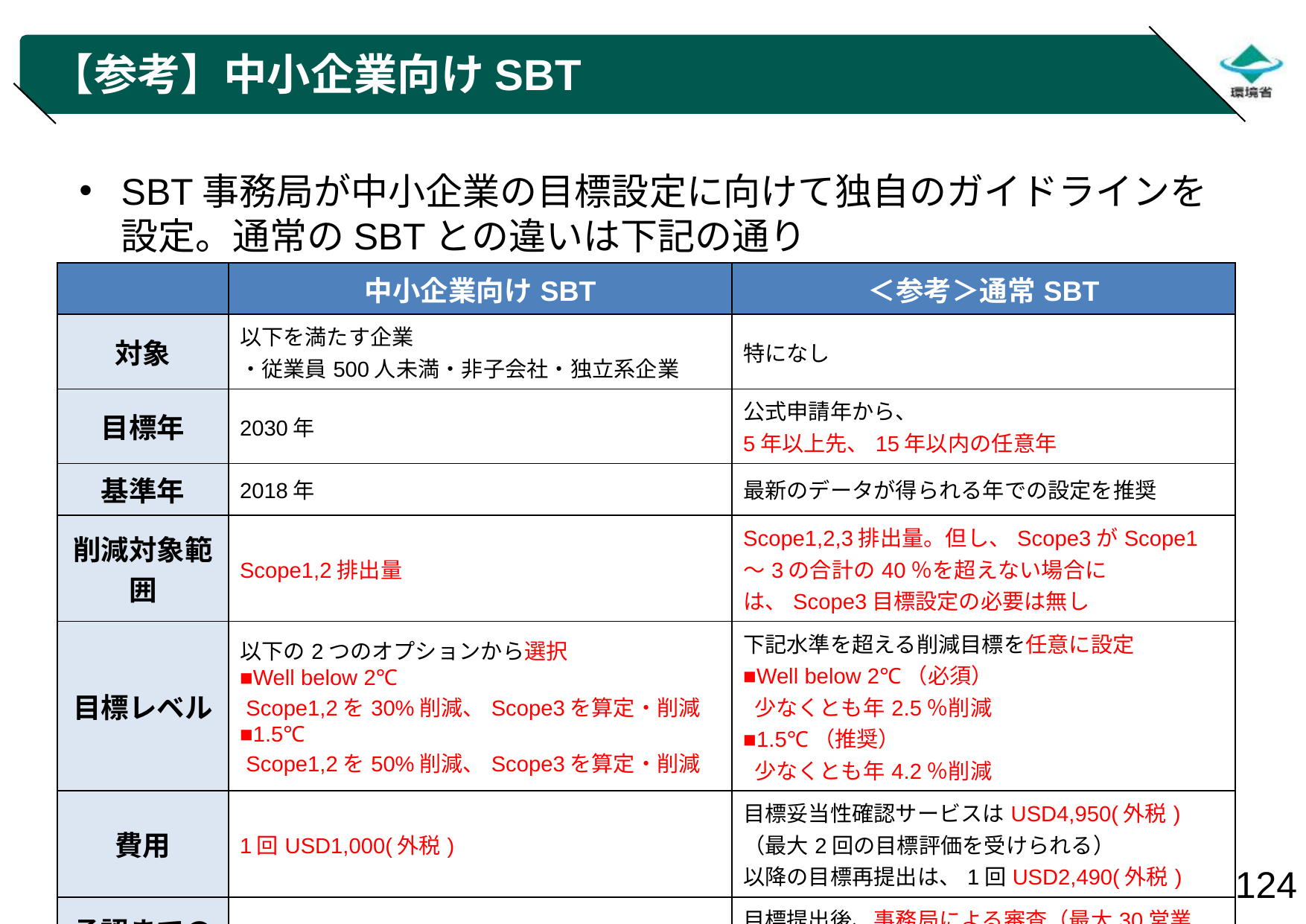

# 【参考】中小企業向けSBT
SBT事務局が中小企業の目標設定に向けて独自のガイドラインを設定。通常のSBTとの違いは下記の通り
|  | 中小企業向けSBT | ＜参考＞通常SBT |
| --- | --- | --- |
| 対象 | 以下を満たす企業 ・従業員500人未満・非子会社・独立系企業 | 特になし |
| 目標年 | 2030年 | 公式申請年から、 5年以上先、15年以内の任意年 |
| 基準年 | 2018年 | 最新のデータが得られる年での設定を推奨 |
| 削減対象範囲 | Scope1,2排出量 | Scope1,2,3排出量。但し、Scope3がScope1～3の合計の40％を超えない場合には、Scope3目標設定の必要は無し |
| 目標レベル | 以下の2つのオプションから選択 ■Well below 2℃ Scope1,2を30%削減、Scope3を算定・削減 ■1.5℃ Scope1,2を50%削減、Scope3を算定・削減 | 下記水準を超える削減目標を任意に設定 ■Well below 2℃（必須） 少なくとも年2.5％削減 ■1.5℃（推奨） 少なくとも年4.2％削減 |
| 費用 | 1回USD1,000(外税) | 目標妥当性確認サービスはUSD4,950(外税) （最大2回の目標評価を受けられる） 以降の目標再提出は、1回USD2,490(外税) |
| 承認までのプロセス | 目標提出後、自動的に承認され、SBTi Webサイトに掲載 | 目標提出後、事務局による審査（最大30営業日）が行われる 事務局からの質問が送られる場合もある |